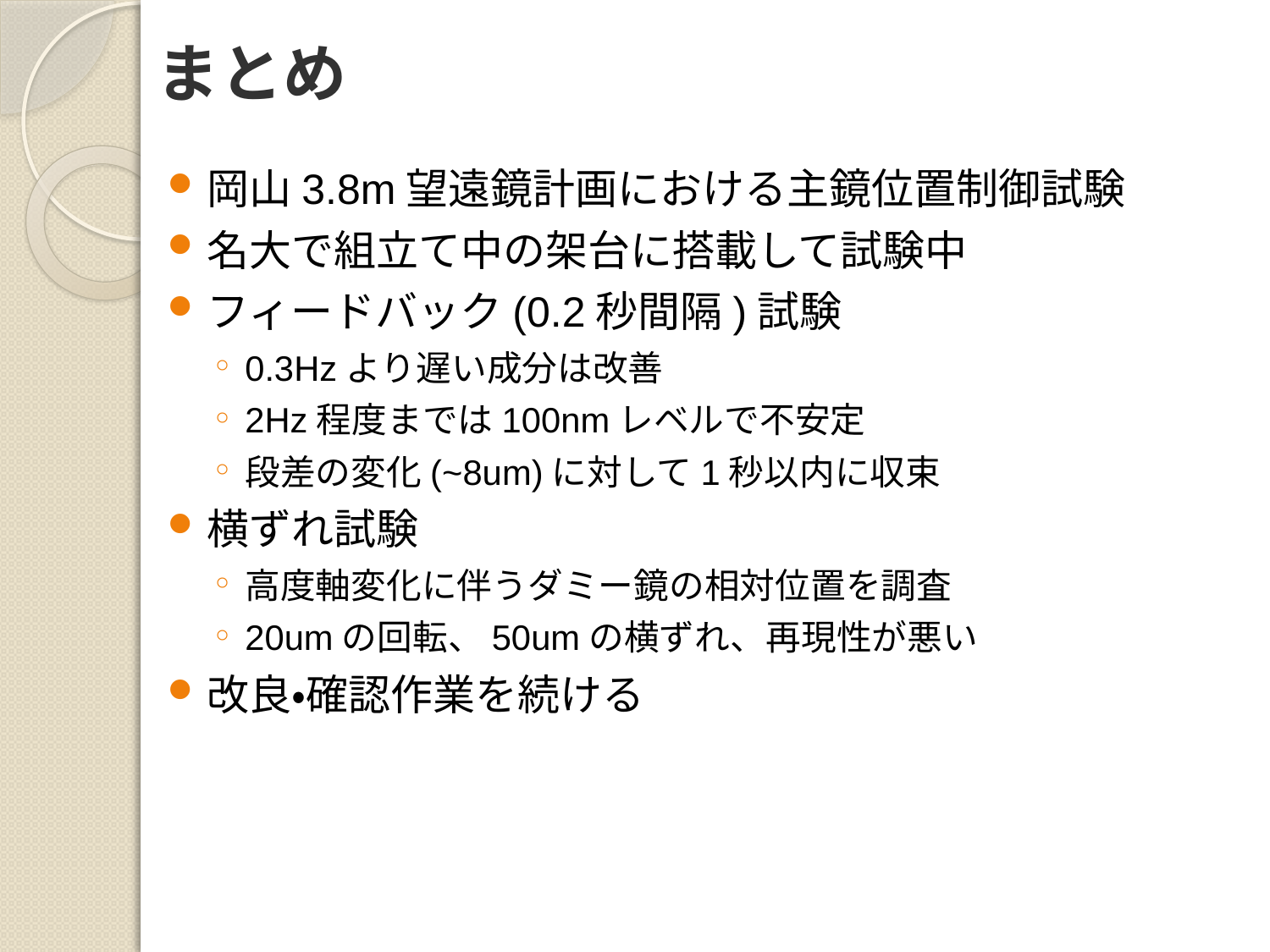

# まとめ
岡山3.8m望遠鏡計画における主鏡位置制御試験
名大で組立て中の架台に搭載して試験中
フィードバック(0.2秒間隔)試験
0.3Hzより遅い成分は改善
2Hz程度までは100nmレベルで不安定
段差の変化(~8um)に対して1秒以内に収束
横ずれ試験
高度軸変化に伴うダミー鏡の相対位置を調査
20umの回転、50umの横ずれ、再現性が悪い
改良・確認作業を続ける